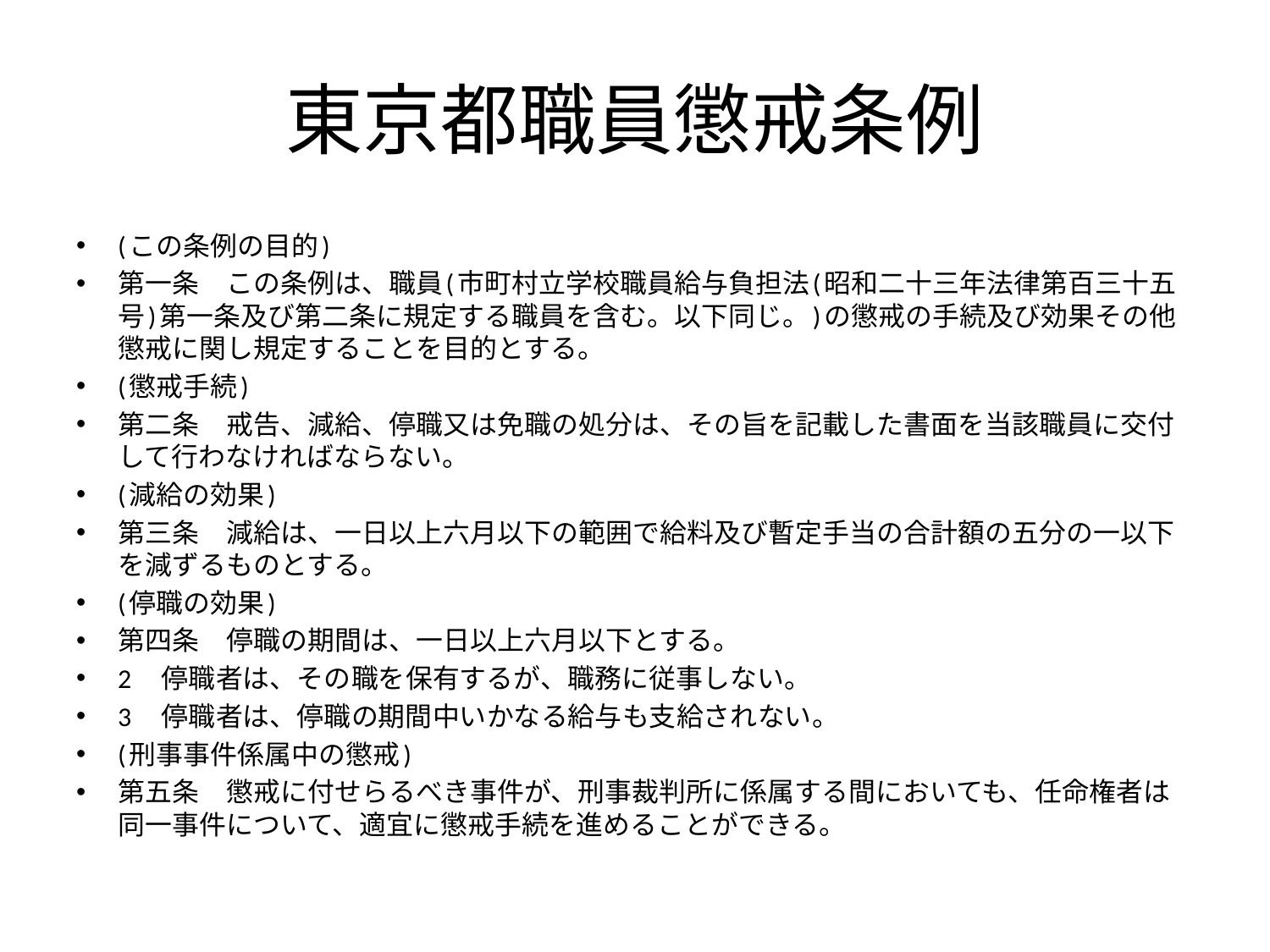

# 東京都職員懲戒条例
(この条例の目的)
第一条　この条例は、職員(市町村立学校職員給与負担法(昭和二十三年法律第百三十五号)第一条及び第二条に規定する職員を含む。以下同じ。)の懲戒の手続及び効果その他懲戒に関し規定することを目的とする。
(懲戒手続)
第二条　戒告、減給、停職又は免職の処分は、その旨を記載した書面を当該職員に交付して行わなければならない。
(減給の効果)
第三条　減給は、一日以上六月以下の範囲で給料及び暫定手当の合計額の五分の一以下を減ずるものとする。
(停職の効果)
第四条　停職の期間は、一日以上六月以下とする。
2　停職者は、その職を保有するが、職務に従事しない。
3　停職者は、停職の期間中いかなる給与も支給されない。
(刑事事件係属中の懲戒)
第五条　懲戒に付せらるべき事件が、刑事裁判所に係属する間においても、任命権者は同一事件について、適宜に懲戒手続を進めることができる。